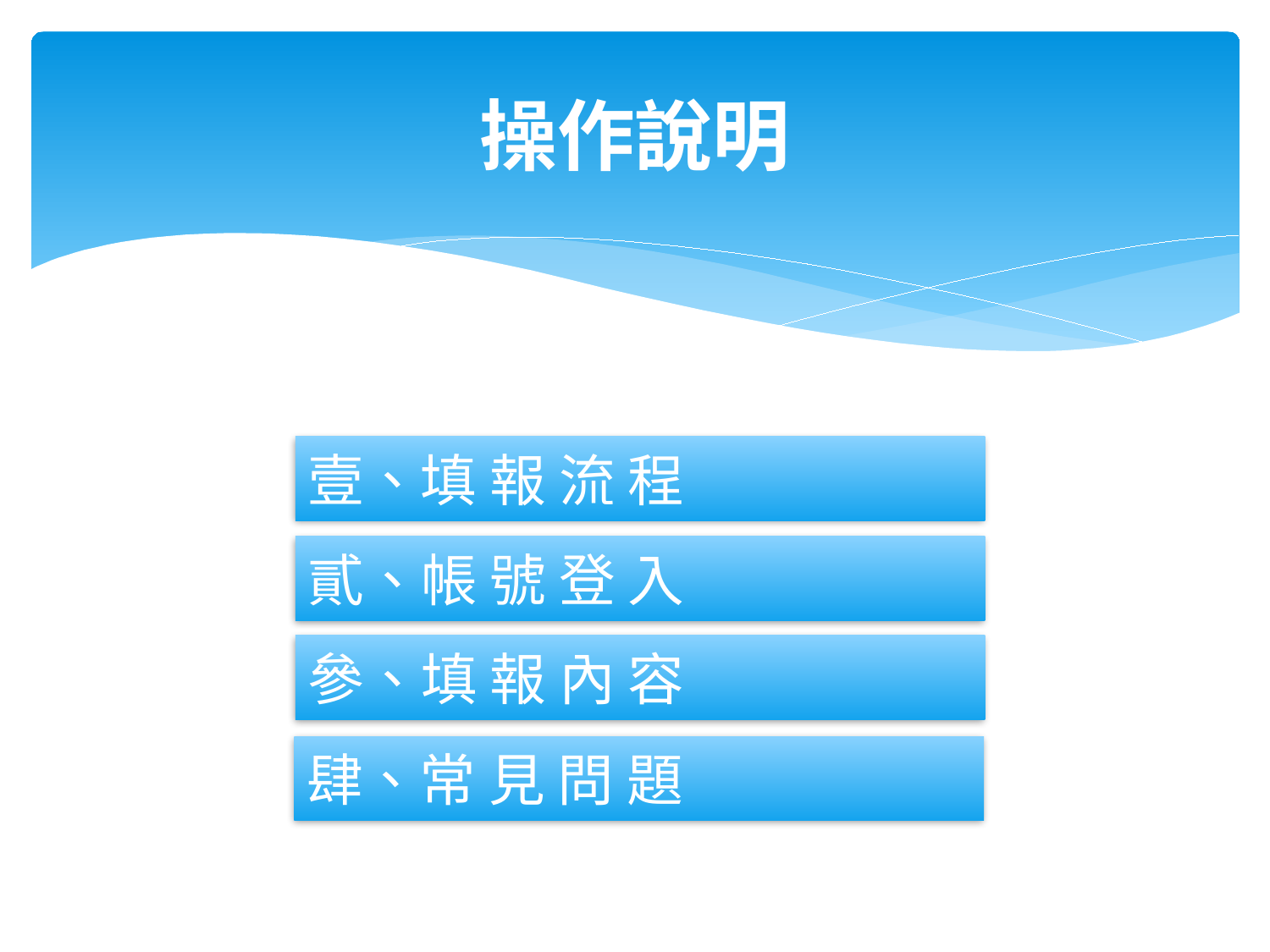

# 操作說明

壹、填 報 流 程
貳、帳 號 登 入
參、填 報 內 容
肆、常 見 問 題